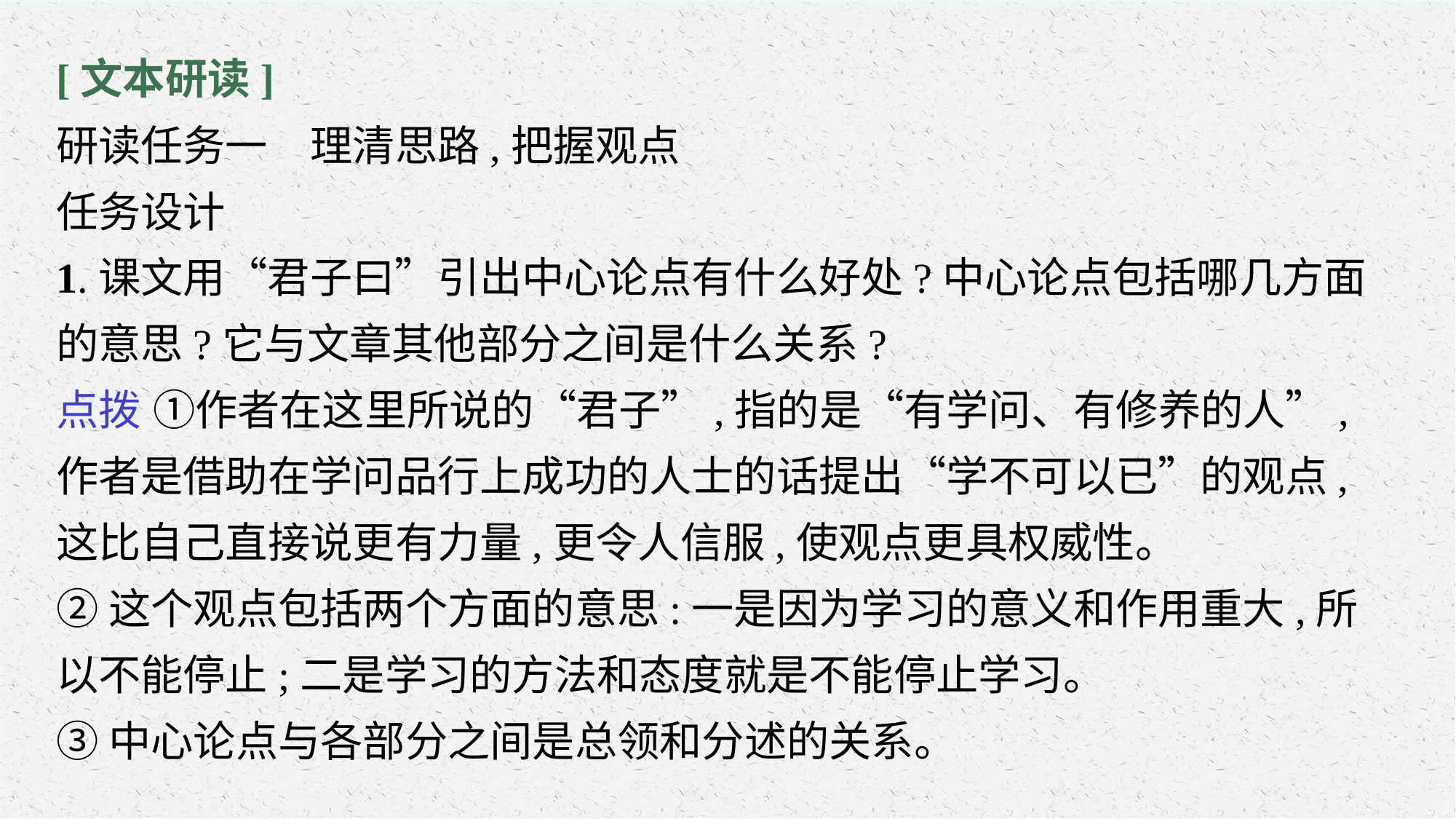

[文本研读]
研读任务一　理清思路,把握观点
任务设计
1.课文用“君子曰”引出中心论点有什么好处?中心论点包括哪几方面的意思?它与文章其他部分之间是什么关系?
点拨 ①作者在这里所说的“君子”,指的是“有学问、有修养的人”,作者是借助在学问品行上成功的人士的话提出“学不可以已”的观点,这比自己直接说更有力量,更令人信服,使观点更具权威性。
②这个观点包括两个方面的意思:一是因为学习的意义和作用重大,所以不能停止;二是学习的方法和态度就是不能停止学习。
③中心论点与各部分之间是总领和分述的关系。